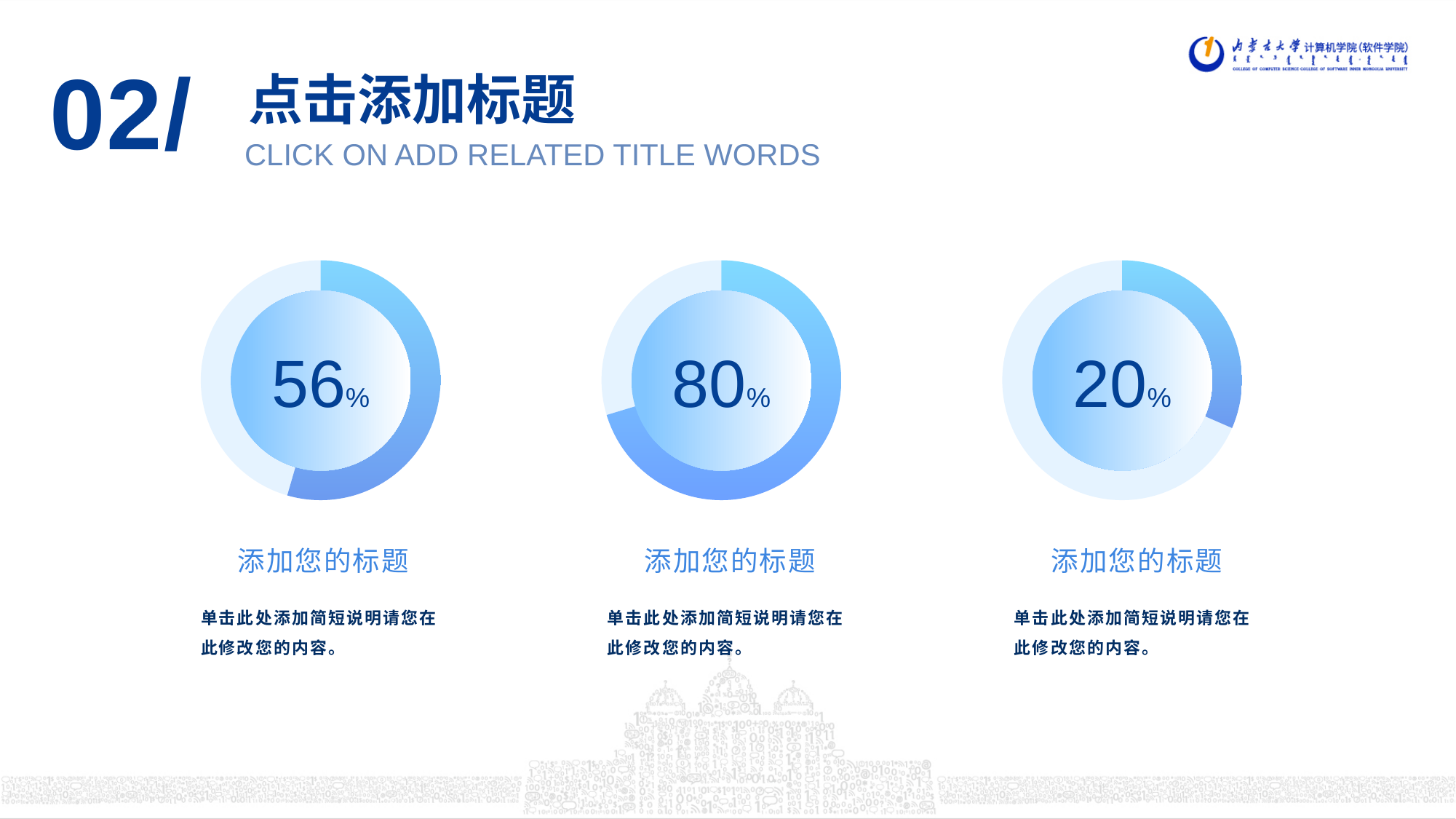

02/
点击添加标题
CLICK ON ADD RELATED TITLE WORDS

### Chart

| Category | Region 1 |
|---|---|
| April | 91.0 |
| May | 76.0 |
56%

### Chart

| Category | Region 1 |
|---|---|
| April | 180.0 |
| May | 76.0 |
80%

### Chart

| Category | Region 1 |
|---|---|
| April | 35.0 |
| May | 76.0 |
20%
添加您的标题
单击此处添加简短说明请您在此修改您的内容。
添加您的标题
添加您的标题
单击此处添加简短说明请您在此修改您的内容。
单击此处添加简短说明请您在此修改您的内容。